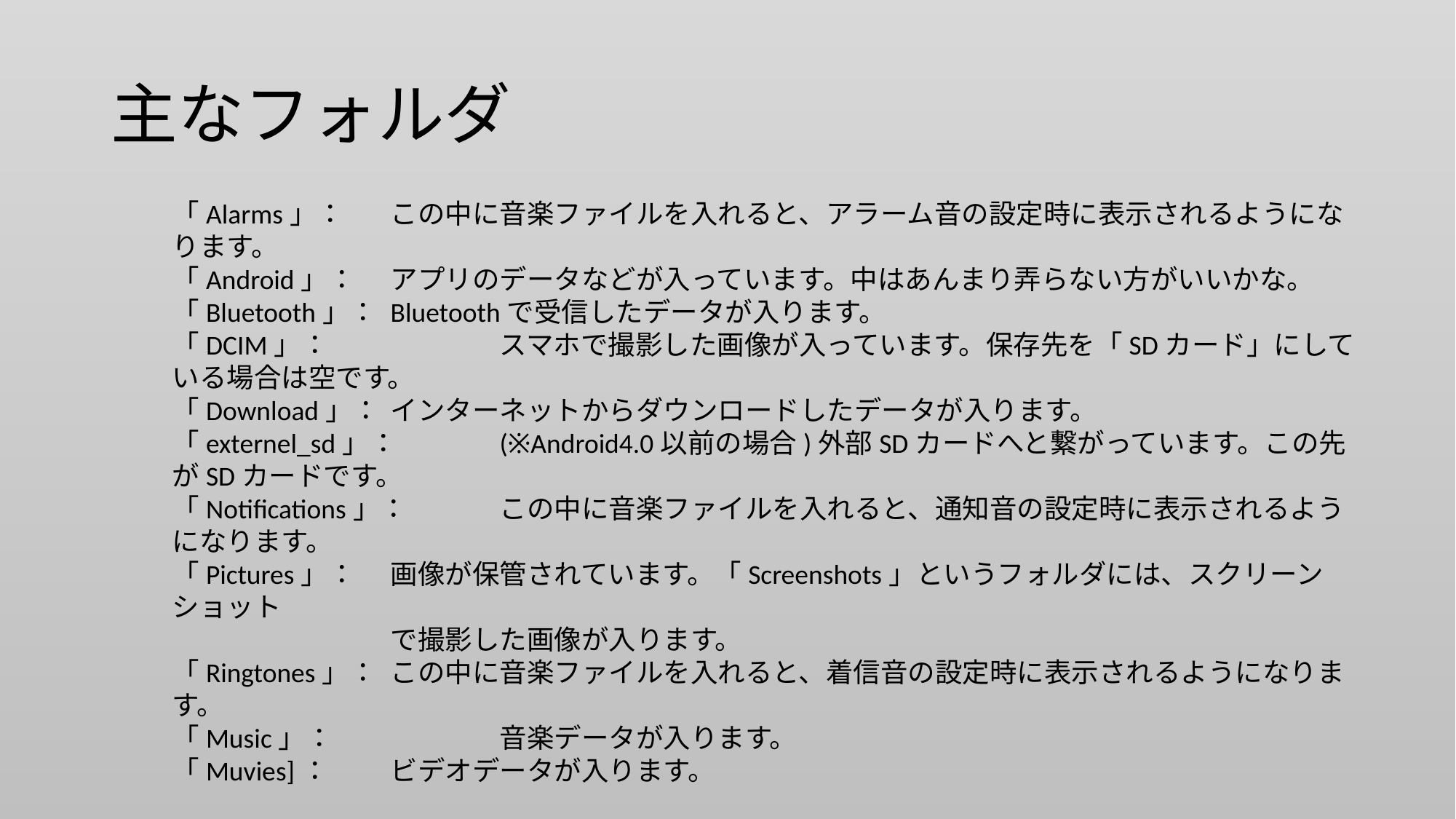

# 主なフォルダ
「Alarms」：	この中に音楽ファイルを入れると、アラーム音の設定時に表示されるようになります。
「Android」：	アプリのデータなどが入っています。中はあんまり弄らない方がいいかな。
「Bluetooth」：	Bluetoothで受信したデータが入ります。
「DCIM」：		スマホで撮影した画像が入っています。保存先を「SDカード」にしている場合は空です。
「Download」：	インターネットからダウンロードしたデータが入ります。
「externel_sd」：	(※Android4.0以前の場合)外部SDカードへと繋がっています。この先がSDカードです。
「Notifications」：	この中に音楽ファイルを入れると、通知音の設定時に表示されるようになります。
「Pictures」：	画像が保管されています。「Screenshots」というフォルダには、スクリーンショット
		で撮影した画像が入ります。
「Ringtones」：	この中に音楽ファイルを入れると、着信音の設定時に表示されるようになります。
「Music」：		音楽データが入ります。
「Muvies]：	ビデオデータが入ります。
この他にも、アプリをインストールした時に自動で作られるフォルダなどがあります。
通常、外部にデータを取り出す主なものは写真だけだと思いますので、DCIMだけ覚えておけば十分ではないでしょうか。